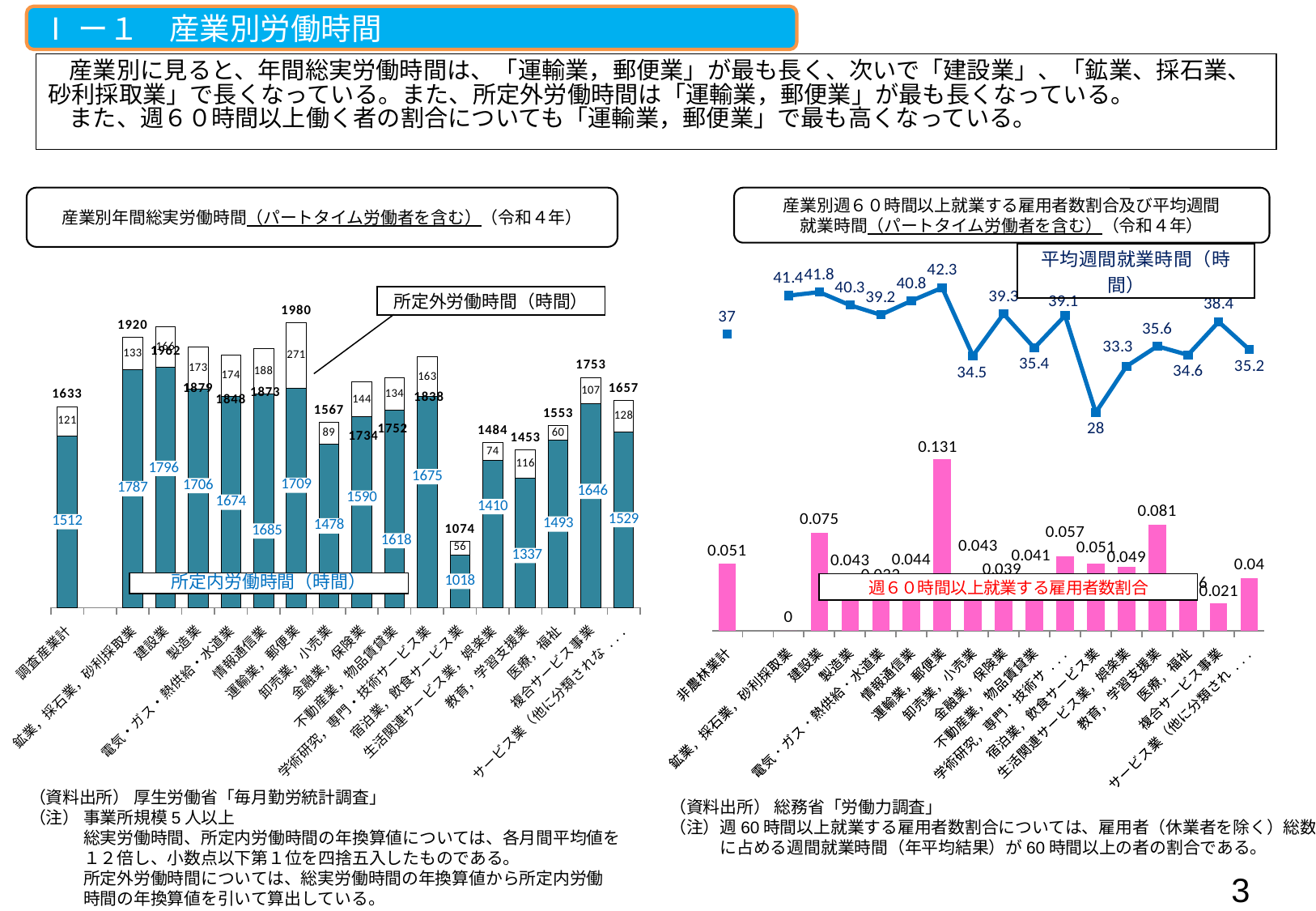

産業別労働時間
Ⅰー１　産業別労働時間
   産業別に見ると、年間総実労働時間は、「運輸業，郵便業」が最も長く、次いで「建設業」、「鉱業、採石業、砂利採取業」で長くなっている。また、所定外労働時間は「運輸業，郵便業」が最も長くなっている。
   また、週６０時間以上働く者の割合についても「運輸業，郵便業」で最も高くなっている。
産業別年間総実労働時間（パートタイム労働者を含む）（令和４年）
産業別週６０時間以上就業する雇用者数割合及び平均週間
就業時間（パートタイム労働者を含む）（令和４年）

### Chart

| Category |  |  |
|---|---|---|
| 非農林業計 | 0.051 | 37.0 |
|  | None | None |
| 鉱業，採石業，砂利採取業 | 0.0 | 41.4 |
| 建設業 | 0.075 | 41.8 |
| 製造業 | 0.043 | 40.3 |
| 電気・ガス・熱供給・水道業 | 0.032 | 39.2 |
| 情報通信業 | 0.044 | 40.8 |
| 運輸業，郵便業 | 0.131 | 42.3 |
| 卸売業，小売業 | 0.043 | 34.5 |
| 金融業，保険業 | 0.039 | 39.3 |
| 不動産業，物品賃貸業 | 0.041 | 35.4 |
| 学術研究，専門・技術サービス業 | 0.057 | 39.1 |
| 宿泊業，飲食サービス業 | 0.051 | 28.0 |
| 生活関連サービス業，娯楽業 | 0.049 | 33.3 |
| 教育，学習支援業 | 0.081 | 35.6 |
| 医療，福祉 | 0.026 | 34.6 |
| 複合サービス事業 | 0.021 | 38.4 |
| サービス業（他に分類されないもの） | 0.04 | 35.2 |

### Chart

| Category | 所定内労働時間 | 所定外労働時間 | 総実労働時間 |
|---|---|---|---|
| 調査産業計 | 1512.0 | 121.0 | 1633.0 |
|  | None | None | None |
| 鉱業，採石業，砂利採取業 | 1787.0 | 133.0 | 1920.0 |
| 建設業 | 1796.0 | 166.0 | 1962.0 |
| 製造業 | 1706.0 | 173.0 | 1879.0 |
| 電気・ガス・熱供給・水道業 | 1674.0 | 174.0 | 1848.0 |
| 情報通信業 | 1685.0 | 188.0 | 1873.0 |
| 運輸業，郵便業 | 1709.0 | 271.0 | 1980.0 |
| 卸売業，小売業 | 1478.0 | 89.0 | 1567.0 |
| 金融業，保険業 | 1590.0 | 144.0 | 1734.0 |
| 不動産業，物品賃貸業 | 1618.0 | 134.0 | 1752.0 |
| 学術研究，専門・技術サービス業 | 1675.0 | 163.0 | 1838.0 |
| 宿泊業，飲食サービス業 | 1018.0 | 56.0 | 1074.0 |
| 生活関連サービス業，娯楽業 | 1410.0 | 74.0 | 1484.0 |
| 教育，学習支援業 | 1337.0 | 116.0 | 1453.0 |
| 医療，福祉 | 1493.0 | 60.0 | 1553.0 |
| 複合サービス事業 | 1646.0 | 107.0 | 1753.0 |
| サービス業（他に分類されないもの） | 1529.0 | 128.0 | 1657.0 |
（資料出所） 厚生労働省「毎月勤労統計調査」
（注） 事業所規模5人以上
　　　 総実労働時間、所定内労働時間の年換算値については、各月間平均値を
　　　 １２倍し、小数点以下第１位を四捨五入したものである。
　　　 所定外労働時間については、総実労働時間の年換算値から所定内労働
　　　 時間の年換算値を引いて算出している。

（資料出所） 総務省「労働力調査」
（注）週60時間以上就業する雇用者数割合については、雇用者（休業者を除く）総数
　　　に占める週間就業時間（年平均結果）が60時間以上の者の割合である。
3